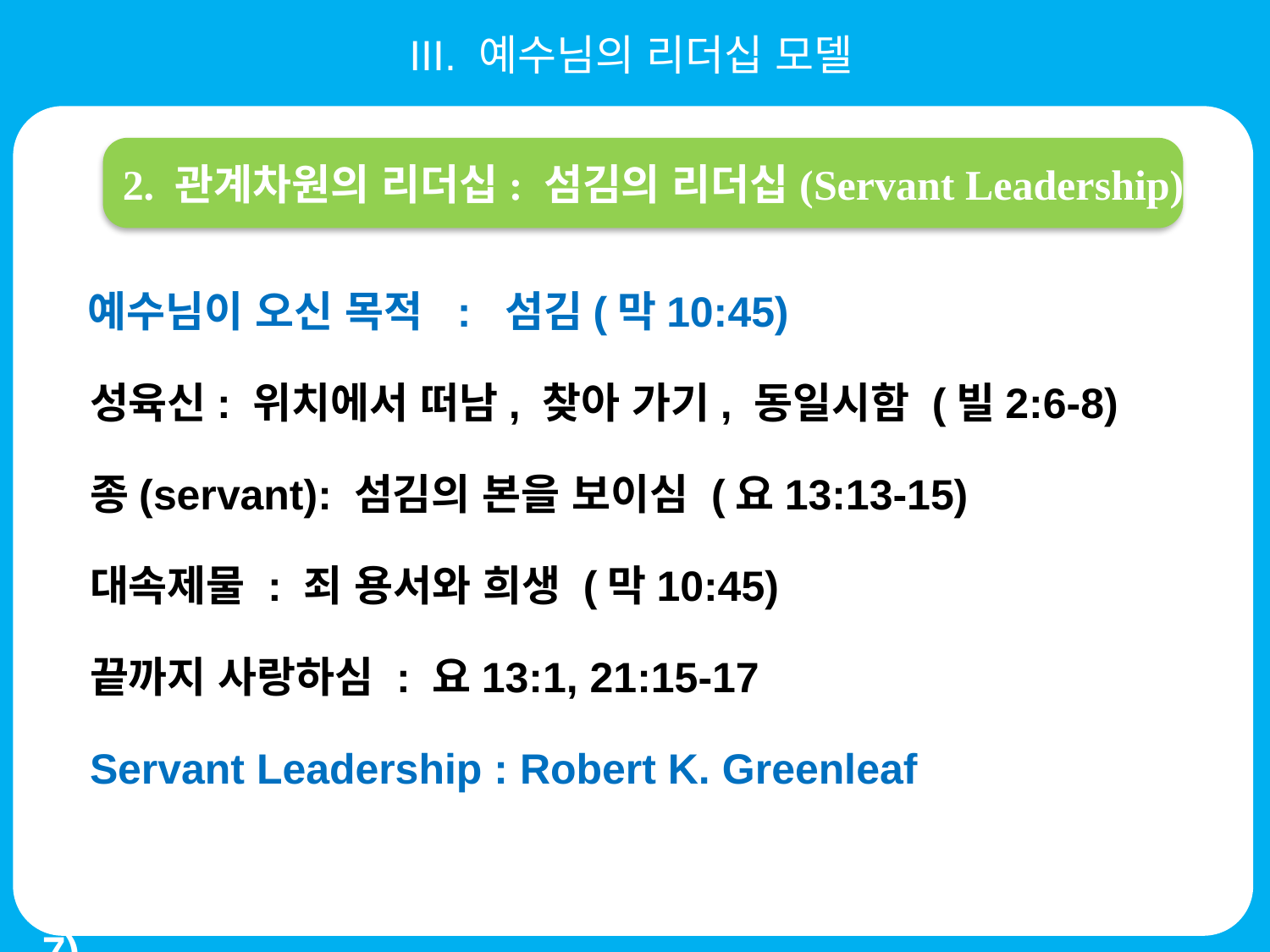

III. 예수님의 리더십 모델
2. 관계차원의 리더십: 섬김의 리더십(Servant Leadership)

   예수님이 오신 목적  :  섬김(막10:45)
성육신: 위치에서 떠남, 찾아 가기, 동일시함 (빌2:6-8)
종(servant): 섬김의 본을 보이심 (요13:13-15)
대속제물 : 죄 용서와 희생 (막10:45)
끝까지 사랑하심 : 요13:1, 21:15-17
Servant Leadership : Robert K. Greenleaf